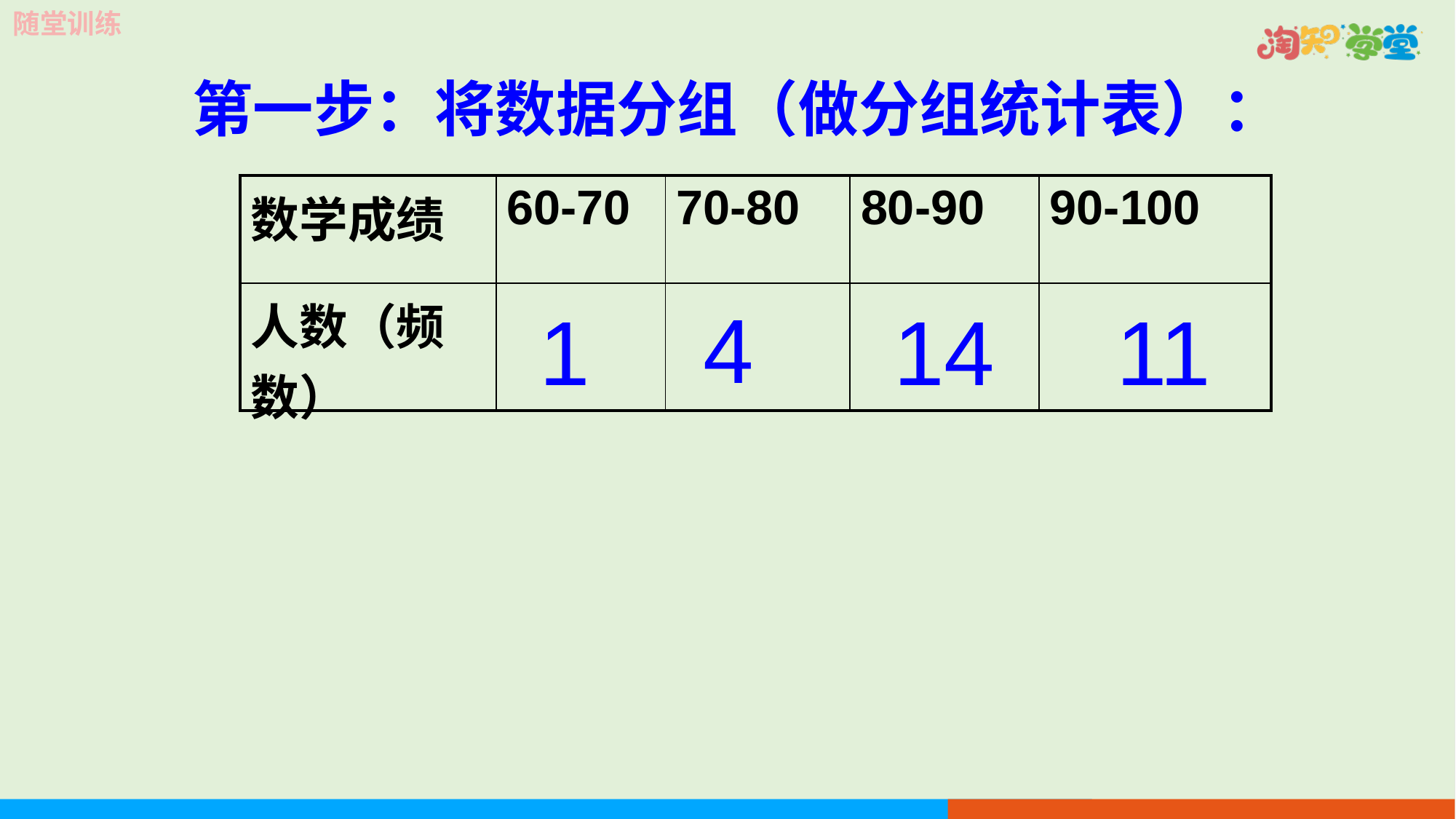

随堂训练
第一步：将数据分组（做分组统计表）：
| 数学成绩 | 60-70 | 70-80 | 80-90 | 90-100 |
| --- | --- | --- | --- | --- |
| 人数（频数） |  |  |  |  |
4
1
14
11